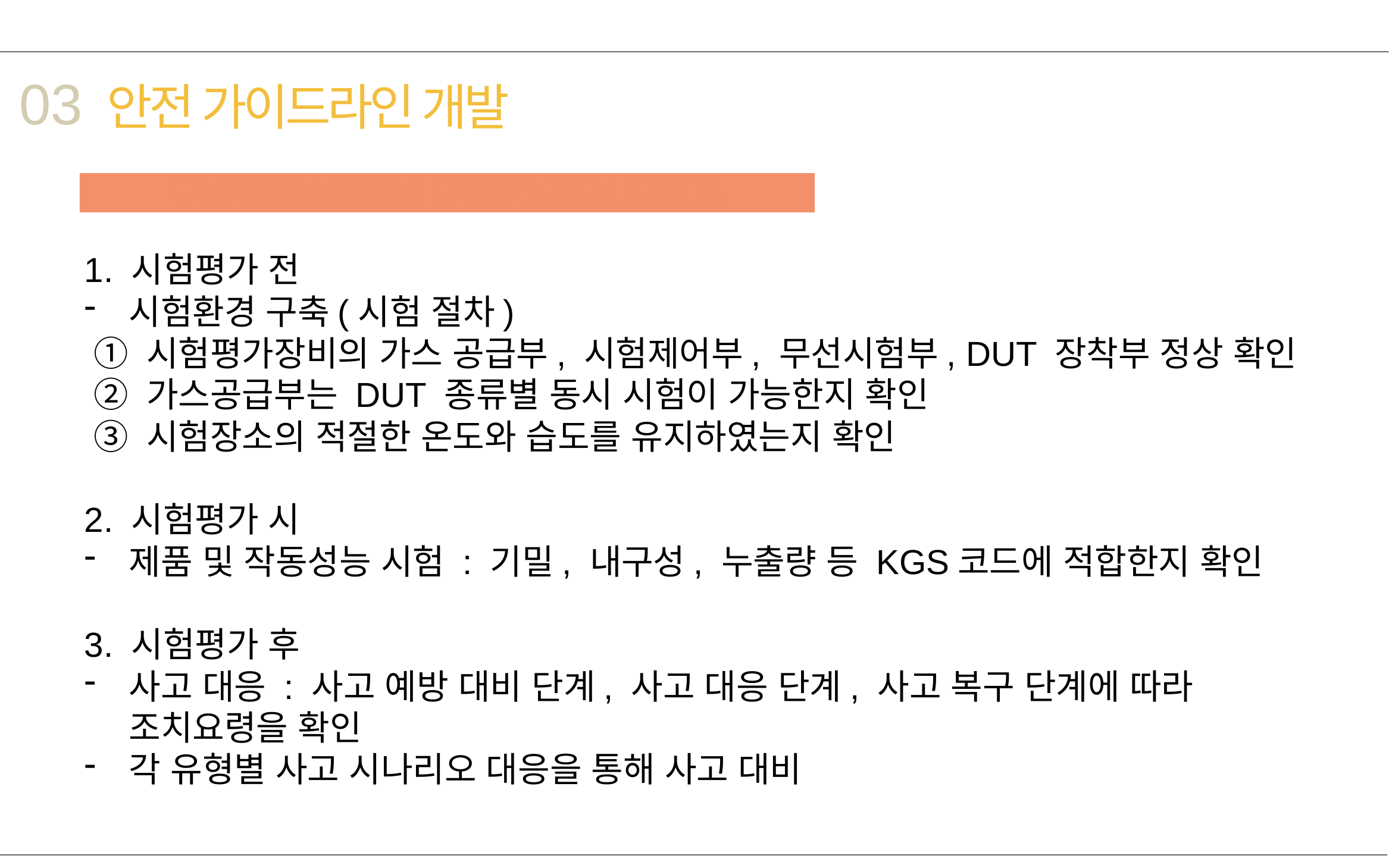

03
안전 가이드라인 개발
무선기반 가스안전장치 시험평가 시 안전 프로세스
1. 시험평가 전
시험환경 구축(시험 절차)
 ① 시험평가장비의 가스 공급부, 시험제어부, 무선시험부, DUT 장착부 정상 확인
 ② 가스공급부는 DUT 종류별 동시 시험이 가능한지 확인
 ③ 시험장소의 적절한 온도와 습도를 유지하였는지 확인

2. 시험평가 시
제품 및 작동성능 시험 : 기밀, 내구성, 누출량 등 KGS코드에 적합한지 확인

3. 시험평가 후
사고 대응 : 사고 예방 대비 단계, 사고 대응 단계, 사고 복구 단계에 따라 조치요령을 확인
각 유형별 사고 시나리오 대응을 통해 사고 대비